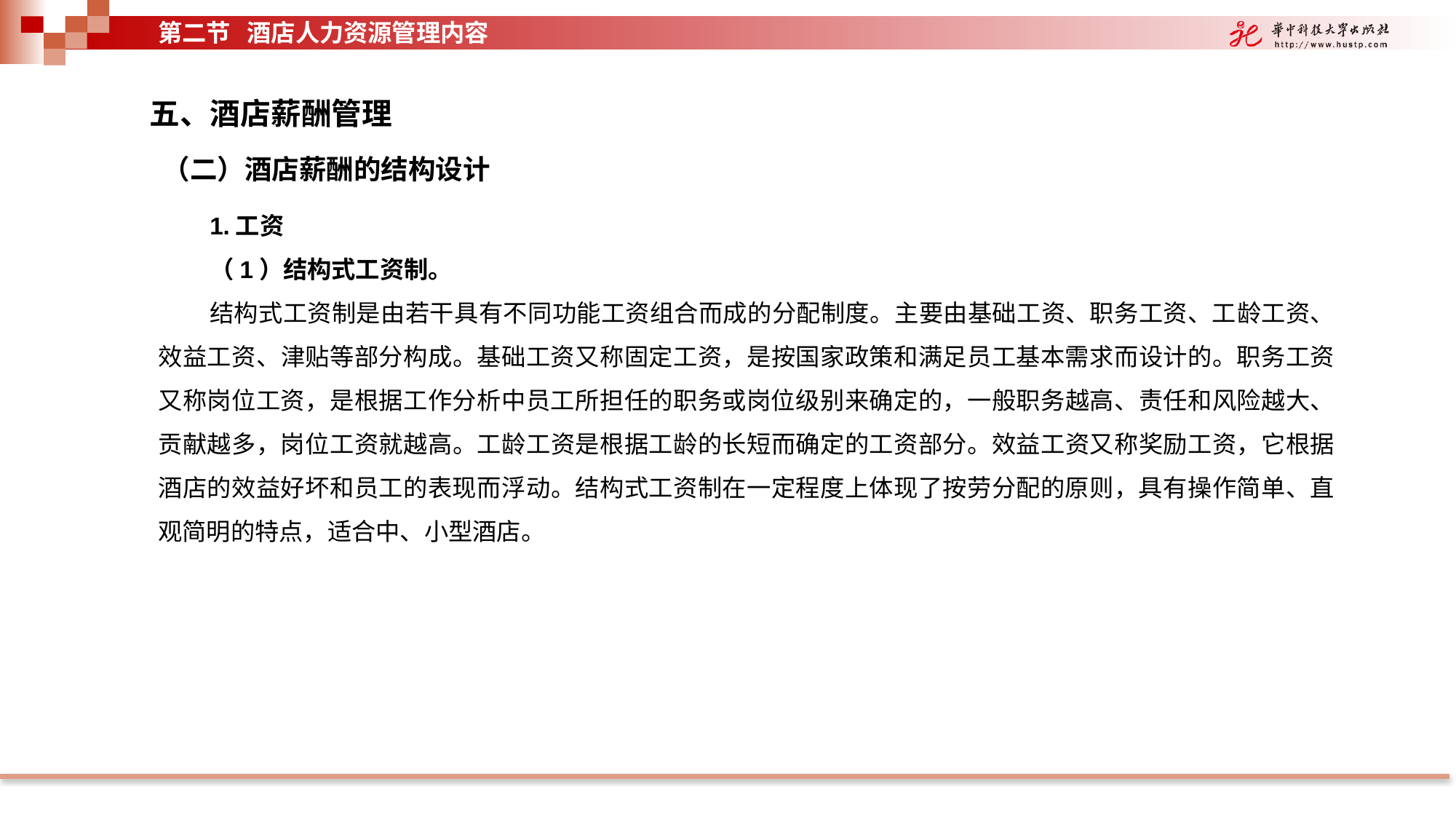

第二节   酒店人力资源管理内容
五、酒店薪酬管理
（二）酒店薪酬的结构设计
1.工资
（1）结构式工资制。
结构式工资制是由若干具有不同功能工资组合而成的分配制度。主要由基础工资、职务工资、工龄工资、效益工资、津贴等部分构成。基础工资又称固定工资，是按国家政策和满足员工基本需求而设计的。职务工资又称岗位工资，是根据工作分析中员工所担任的职务或岗位级别来确定的，一般职务越高、责任和风险越大、贡献越多，岗位工资就越高。工龄工资是根据工龄的长短而确定的工资部分。效益工资又称奖励工资，它根据酒店的效益好坏和员工的表现而浮动。结构式工资制在一定程度上体现了按劳分配的原则，具有操作简单、直观简明的特点，适合中、小型酒店。